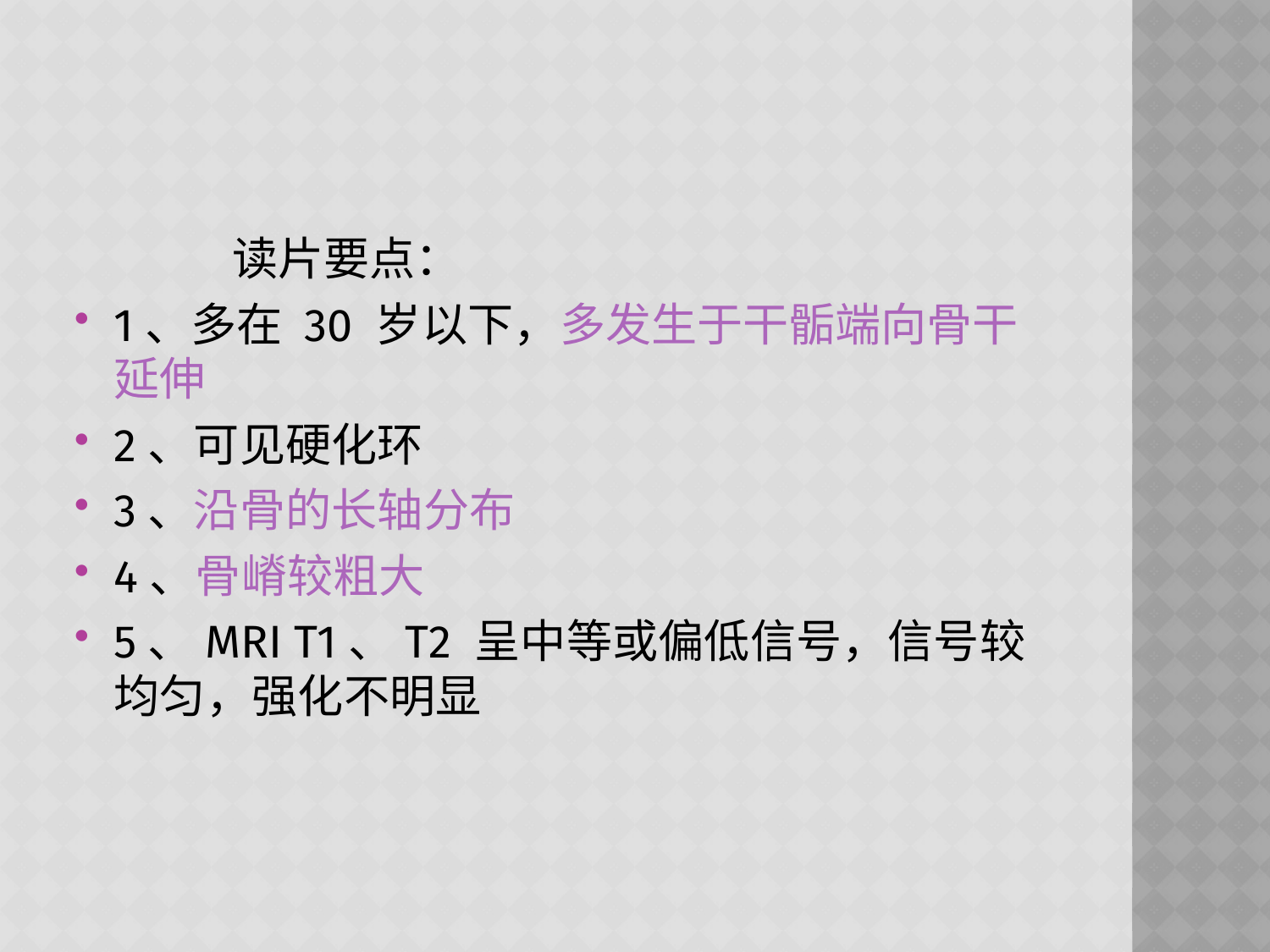

#
              读片要点：
1、多在 30 岁以下，多发生于干骺端向骨干延伸
2、可见硬化环
3、沿骨的长轴分布
4、骨嵴较粗大
5、MRI T1、T2 呈中等或偏低信号，信号较均匀，强化不明显